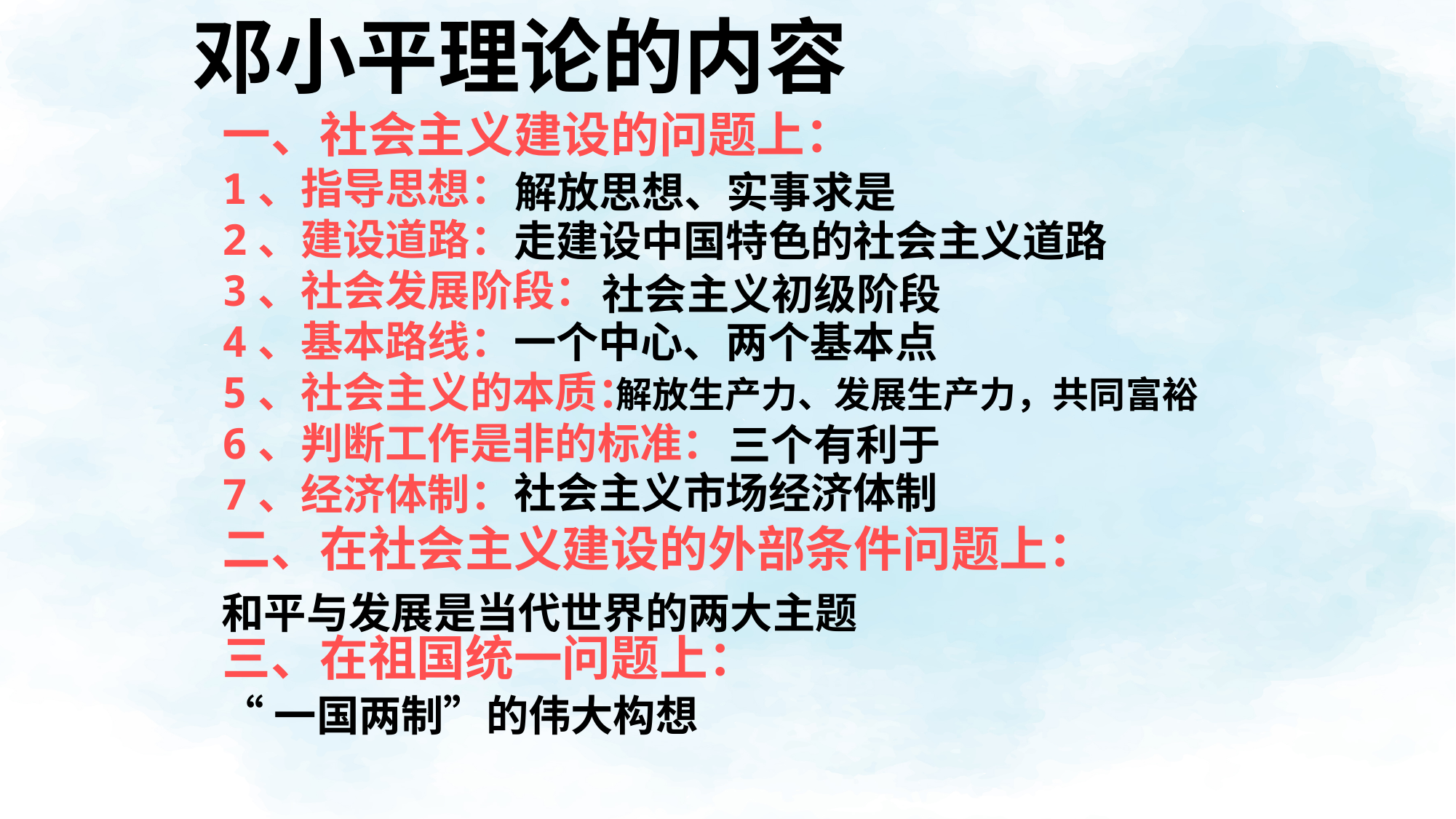

邓小平理论的内容
一、社会主义建设的问题上：
1、指导思想：
2、建设道路：
3、社会发展阶段：
4、基本路线：
5、社会主义的本质：
6、判断工作是非的标准：
7、经济体制：
二、在社会主义建设的外部条件问题上：

三、在祖国统一问题上：
解放思想、实事求是
走建设中国特色的社会主义道路
社会主义初级阶段
一个中心、两个基本点
解放生产力、发展生产力，共同富裕
三个有利于
社会主义市场经济体制
和平与发展是当代世界的两大主题
“一国两制”的伟大构想